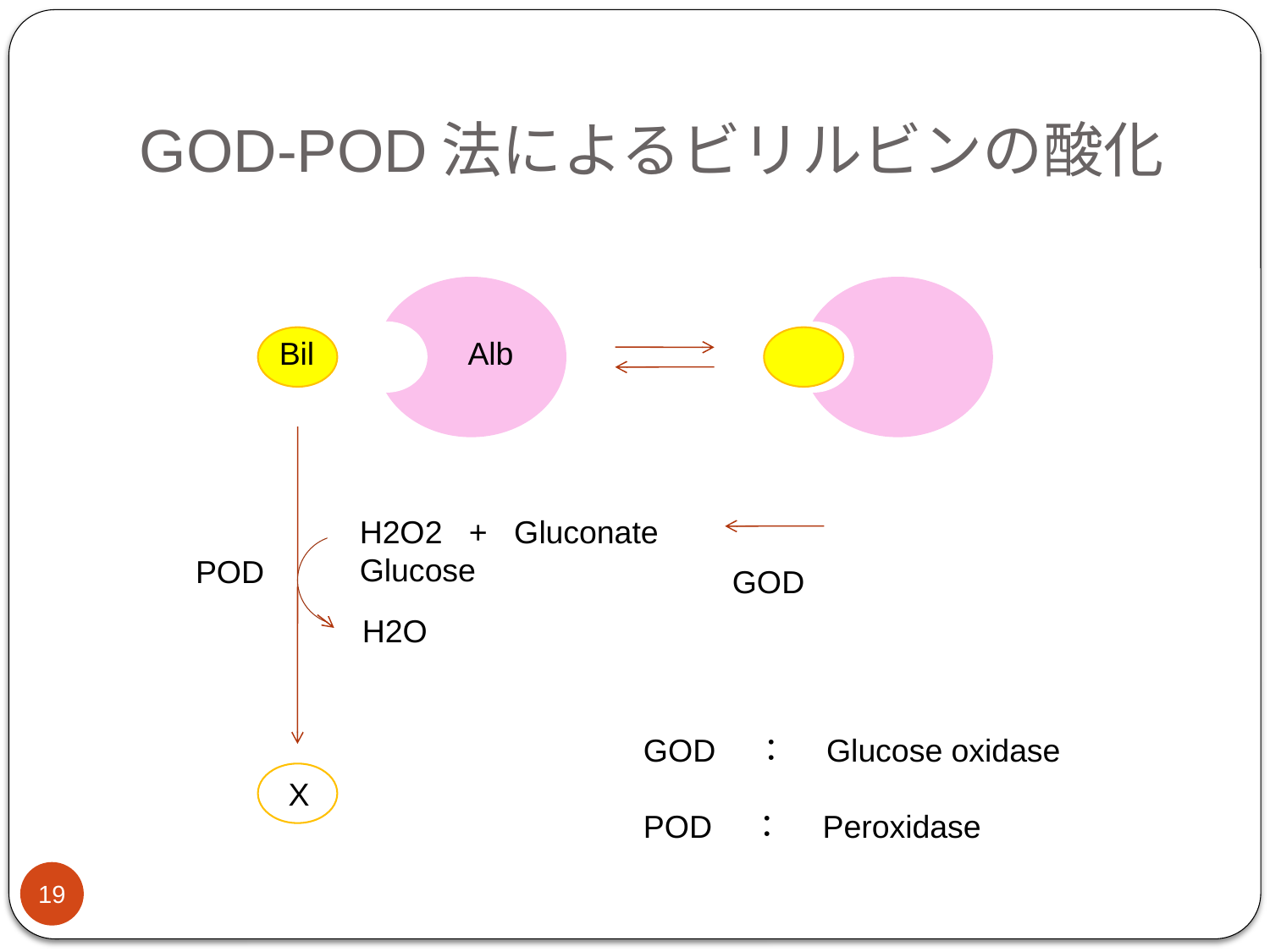

# GOD-POD法によるビリルビンの酸化

Bil
Alb

H2O2   +   Gluconate　　　　　　　　Glucose

POD
GOD
H2O
GOD　：　Glucose oxidase

POD　：　Peroxidase
X
X
19